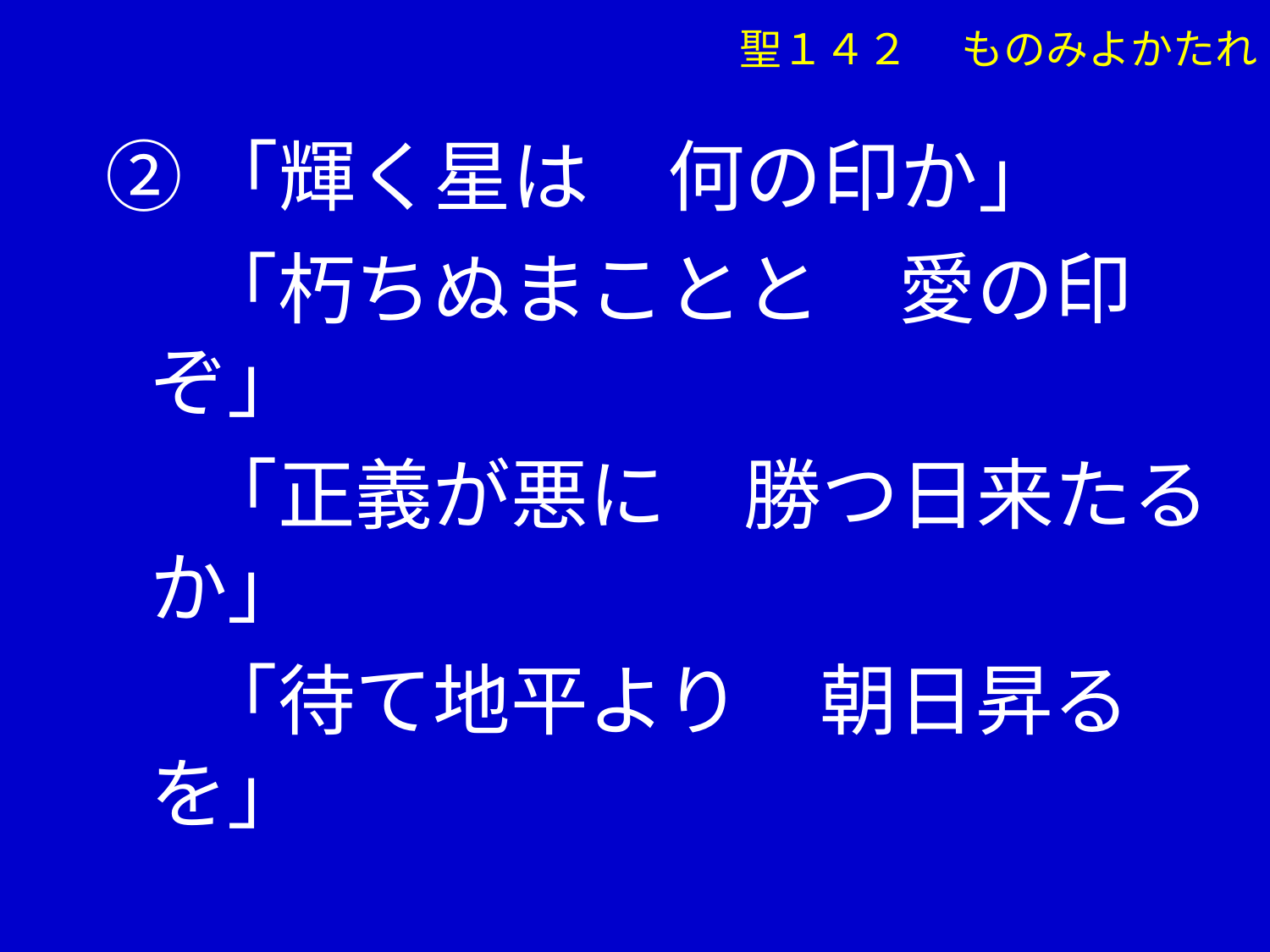

聖１４２ 　ものみよかたれ
②「輝く星は　何の印か」
　 「朽ちぬまことと　愛の印ぞ」
　 「正義が悪に　勝つ日来たるか」
　 「待て地平より　朝日昇るを」